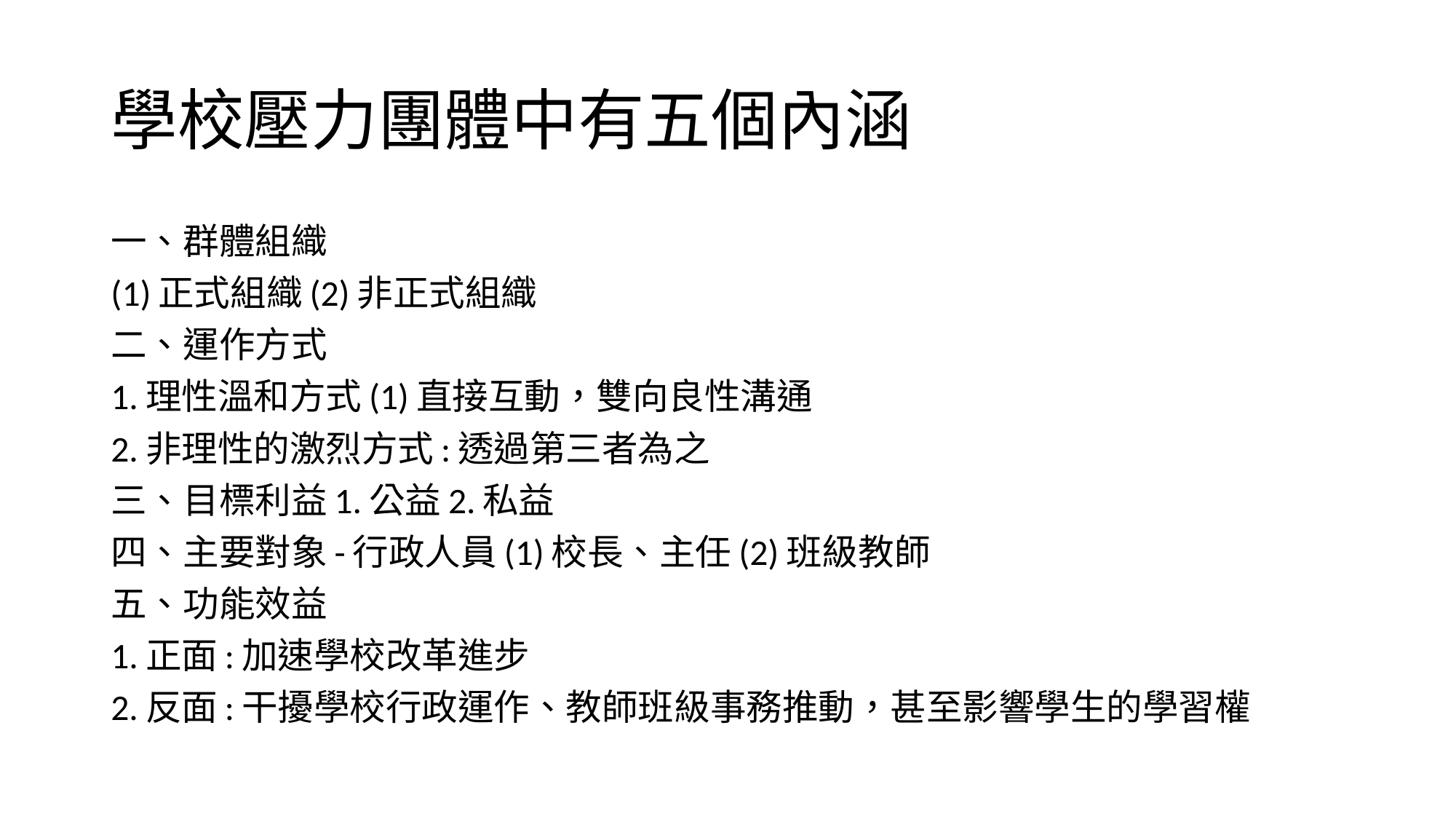

# 學校壓力團體中有五個內涵
一、群體組織
(1)正式組織(2)非正式組織
二、運作方式
1.理性溫和方式(1)直接互動，雙向良性溝通
2.非理性的激烈方式:透過第三者為之
三、目標利益1.公益2.私益
四、主要對象-行政人員(1)校長、主任(2)班級教師
五、功能效益
1.正面:加速學校改革進步
2.反面:干擾學校行政運作、教師班級事務推動，甚至影響學生的學習權